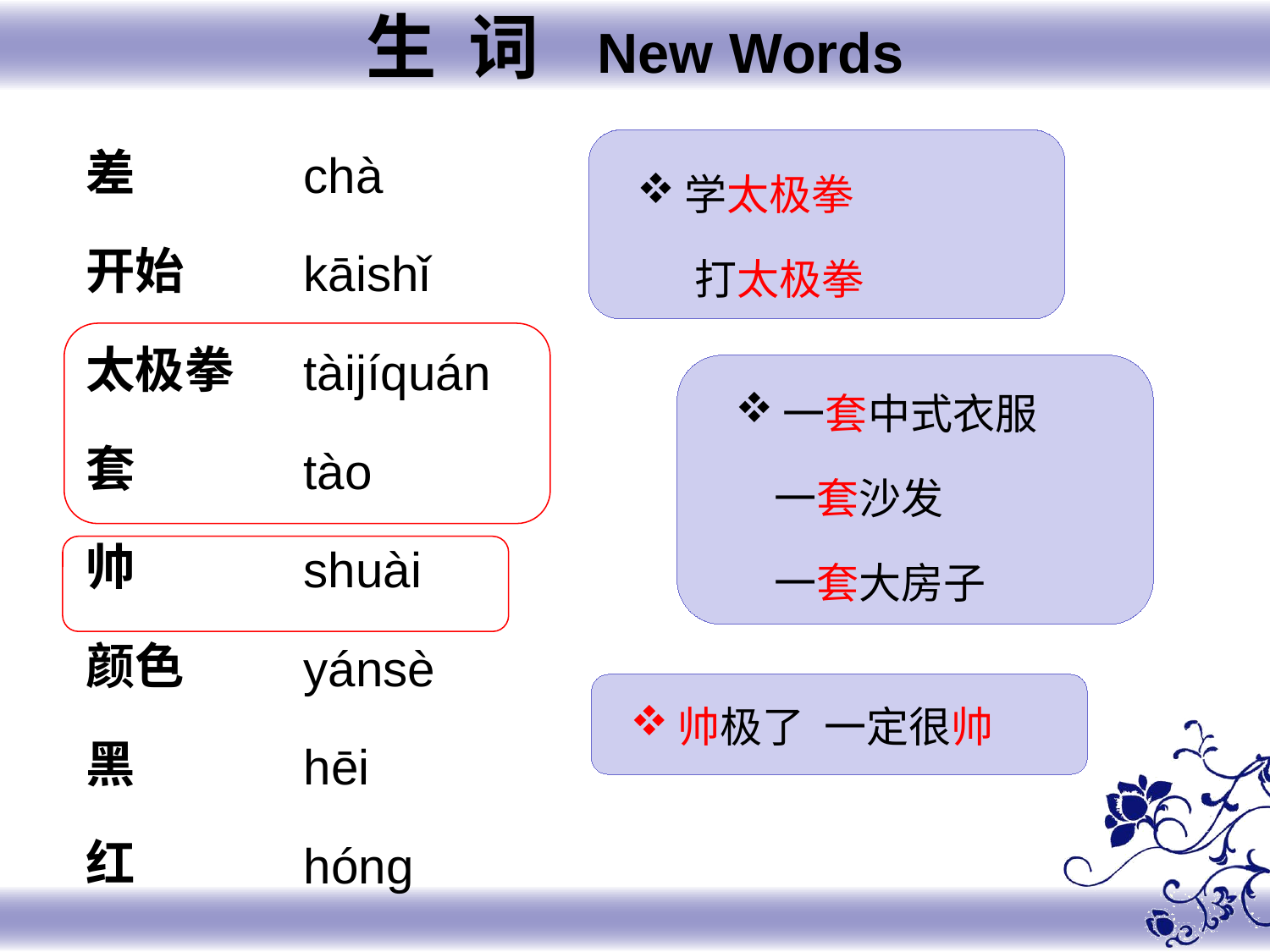

生  词   New Words
差
开始
太极拳
套
帅
颜色
黑
红

chà
kāishǐ
tàijíquán
tào
shuài
yánsè
hēi
hónɡ

学太极拳
     打太极拳

一套中式衣服
   一套沙发
   一套大房子

帅极了  一定很帅